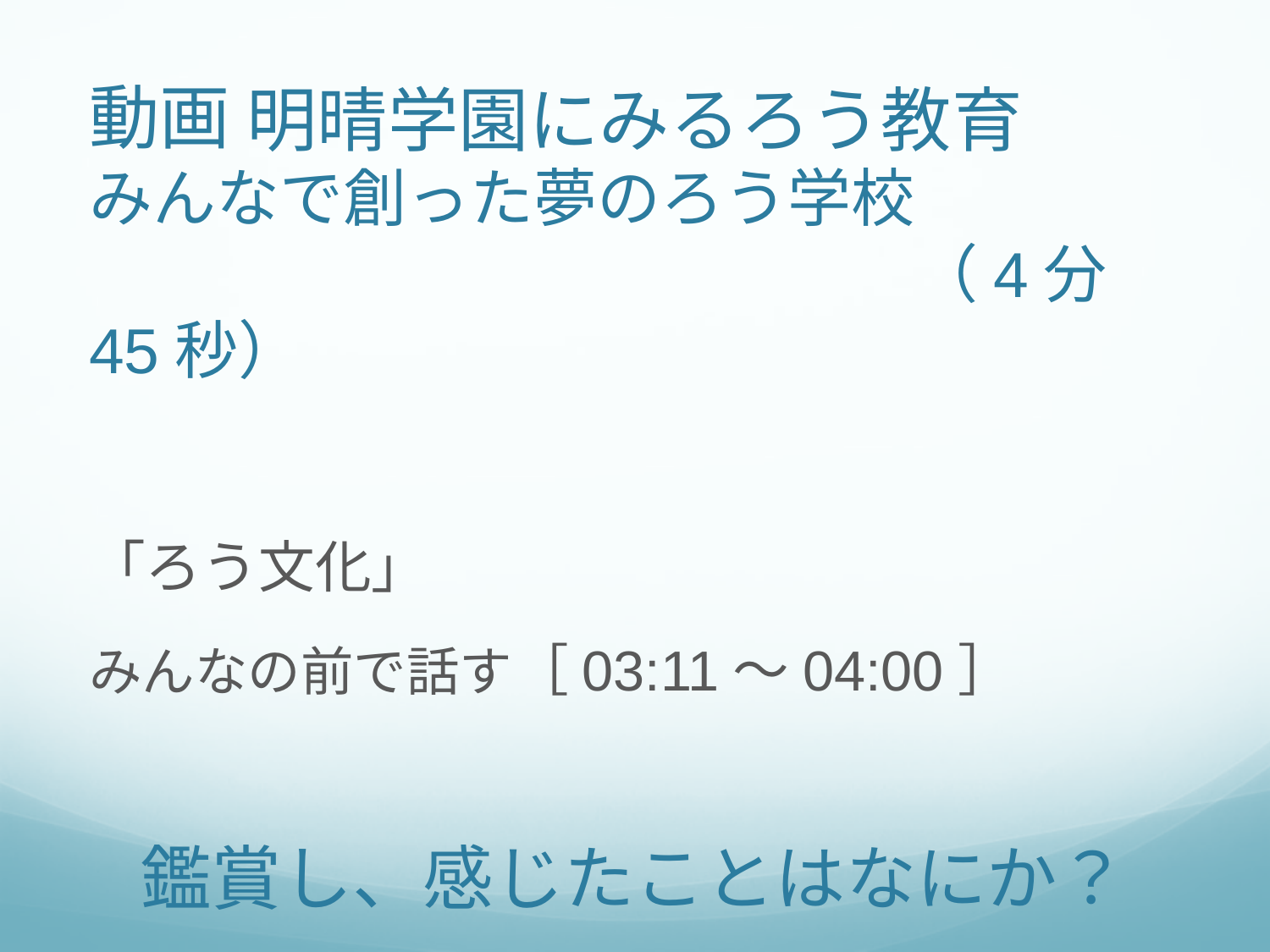

明晴学園にみるろう教育
# 動画 みんなで創った夢のろう学校 　　　　　　　　　　　　　（4分45秒）
「ろう文化」
みんなの前で話す［03:11〜04:00］

鑑賞し、感じたことはなにか？